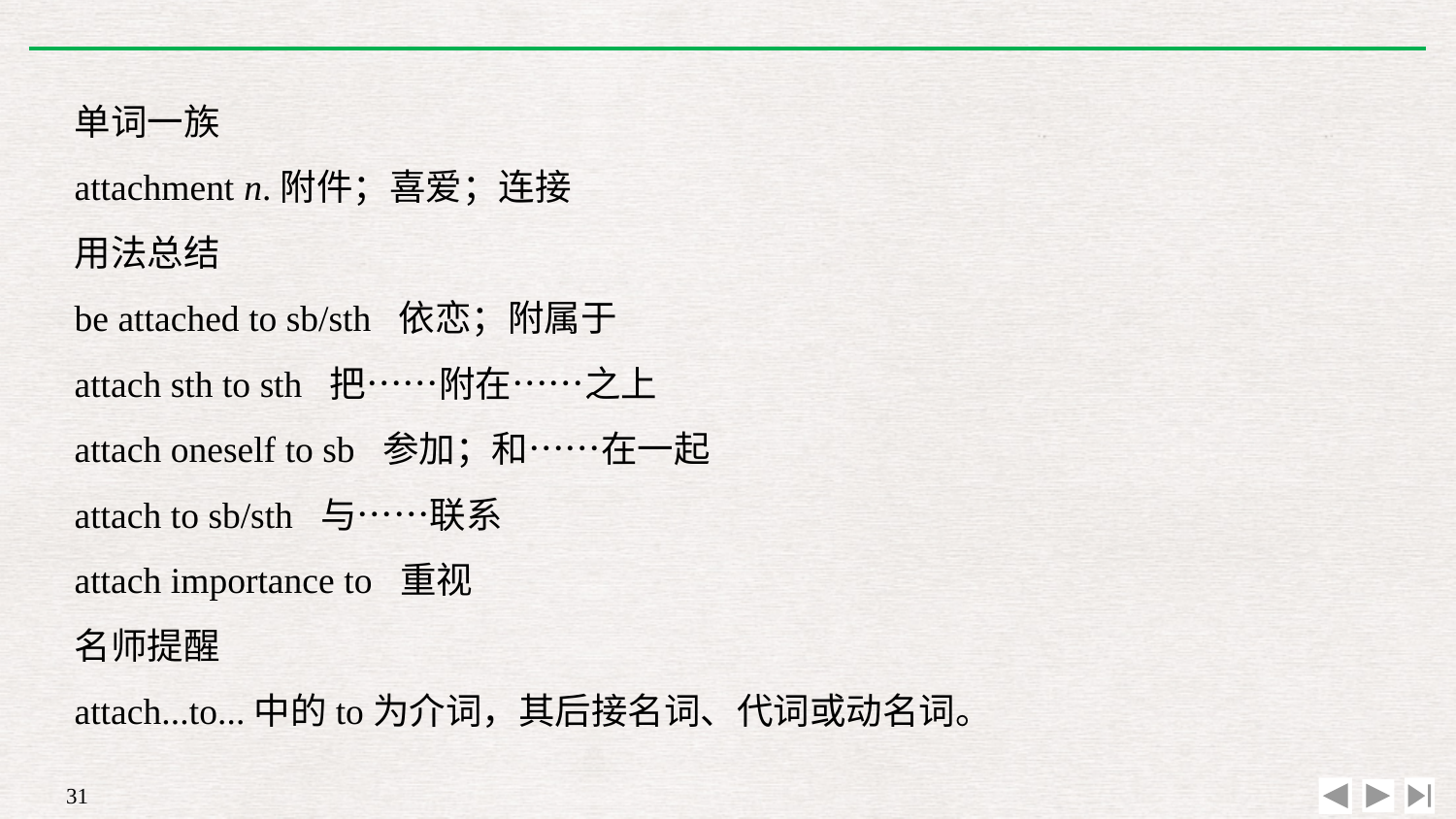

单词一族
attachment n.附件；喜爱；连接
用法总结
be attached to sb/sth  依恋；附属于
attach sth to sth  把……附在……之上
attach oneself to sb  参加；和……在一起
attach to sb/sth  与……联系
attach importance to  重视
名师提醒
attach...to...中的to为介词，其后接名词、代词或动名词。